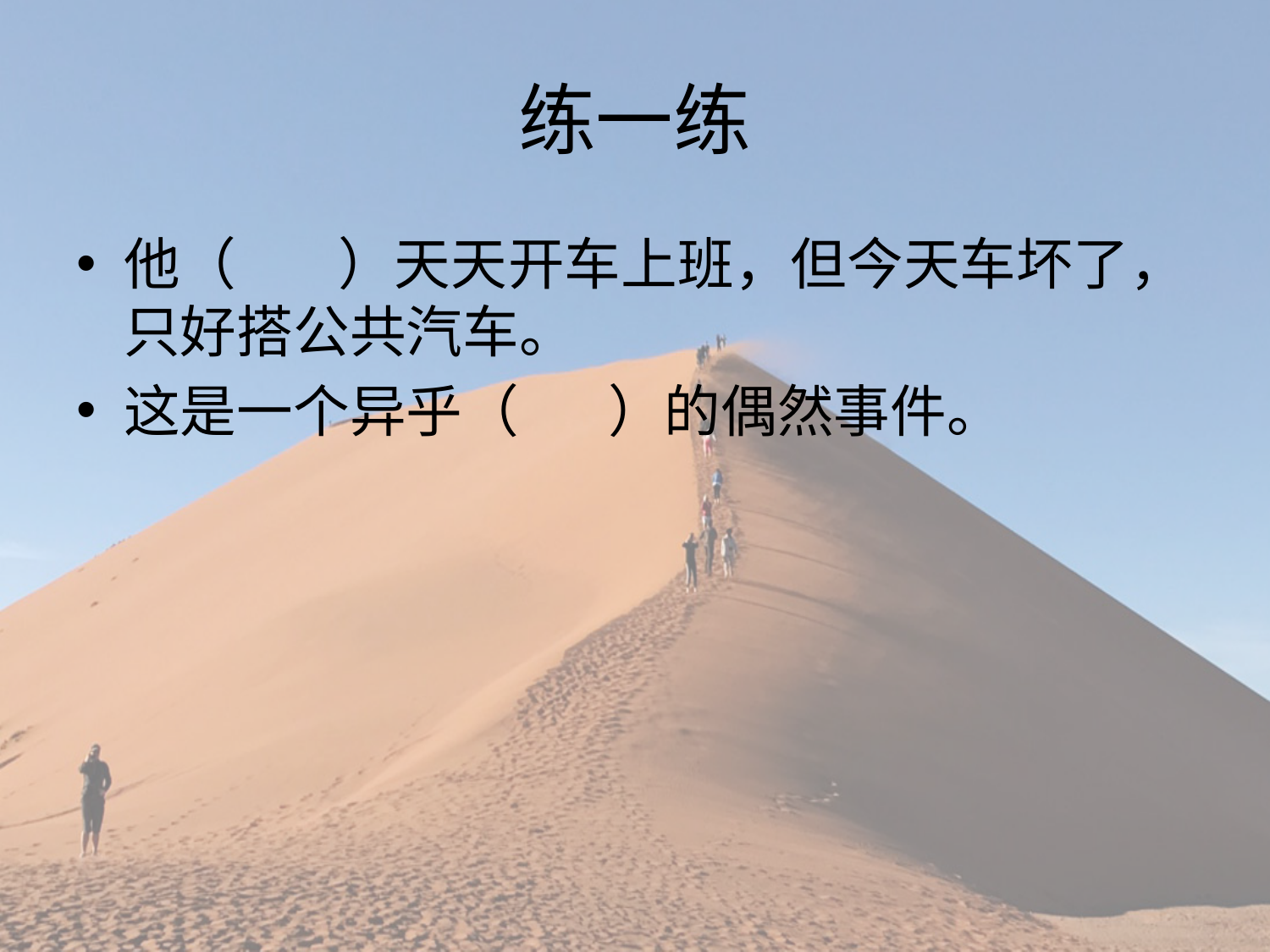

# 练一练
他（        ）天天开车上班，但今天车坏了，只好搭公共汽车。
这是一个异乎（       ）的偶然事件。